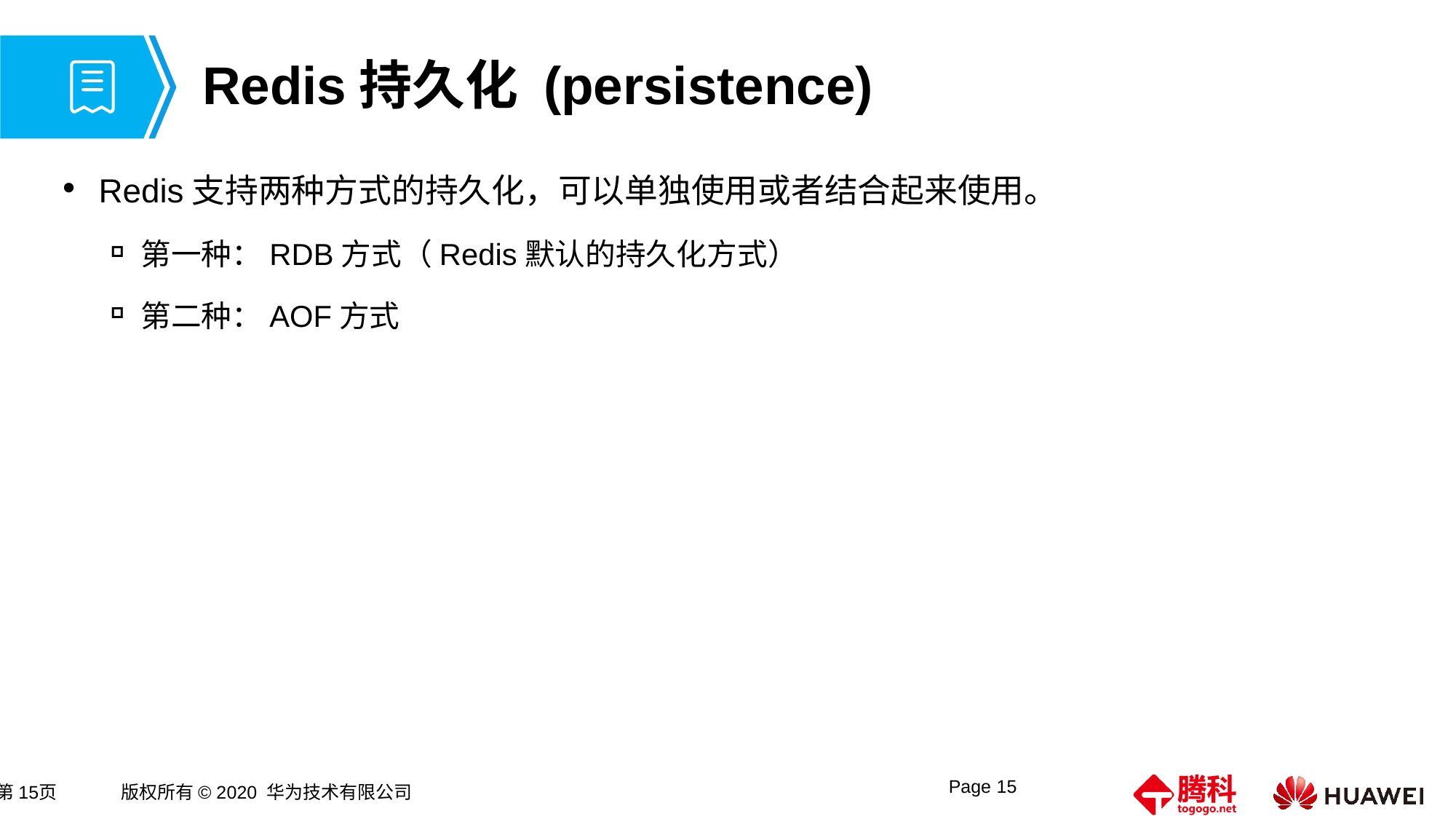

# Redis持久化 (persistence)
Redis支持两种方式的持久化，可以单独使用或者结合起来使用。
第一种：RDB方式（Redis默认的持久化方式）
第二种：AOF方式